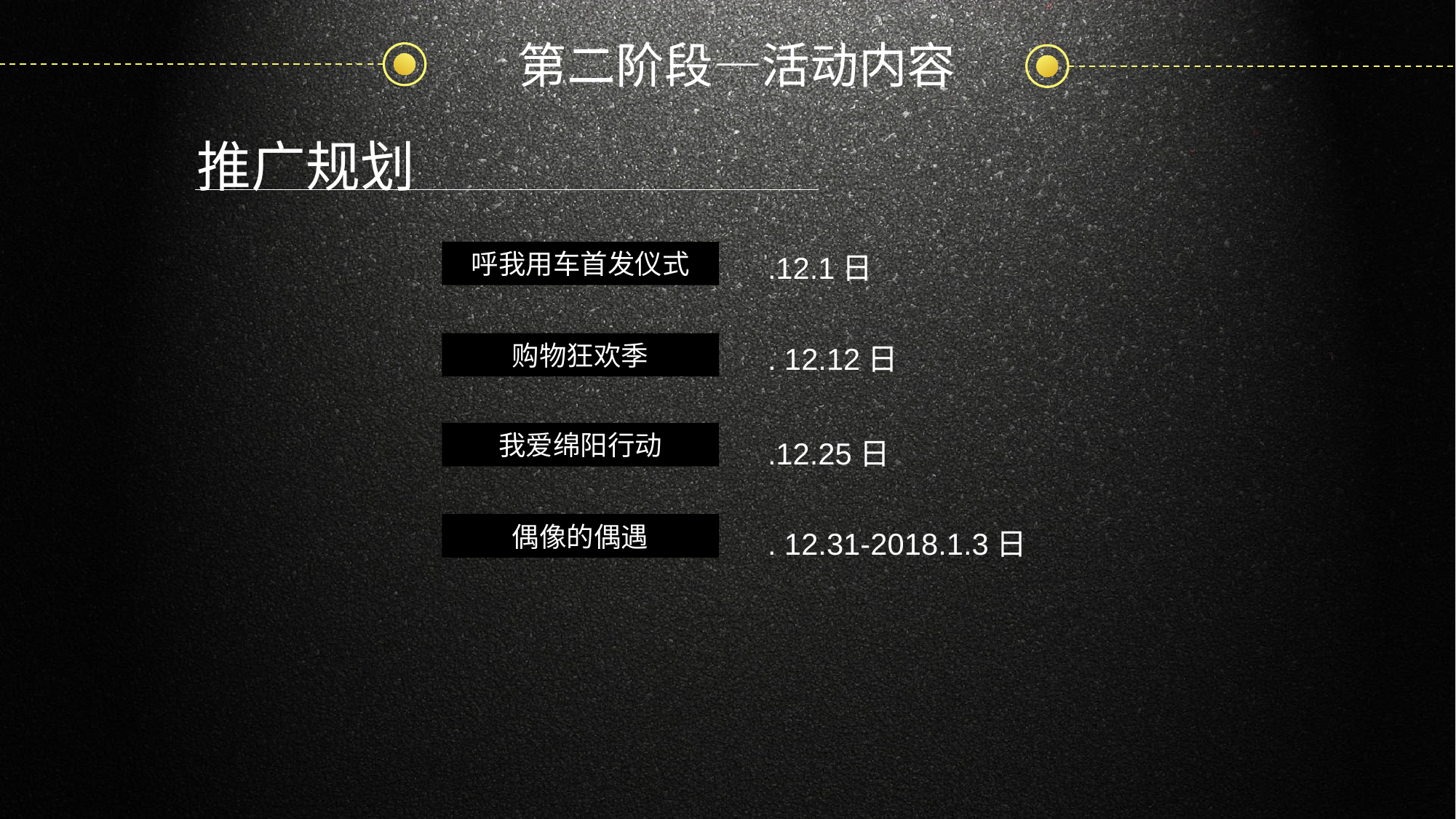

第二阶段—活动内容

推广规划
呼我用车首发仪式
.12.1日
购物狂欢季
. 12.12日
我爱绵阳行动
.12.25日
偶像的偶遇
. 12.31-2018.1.3日